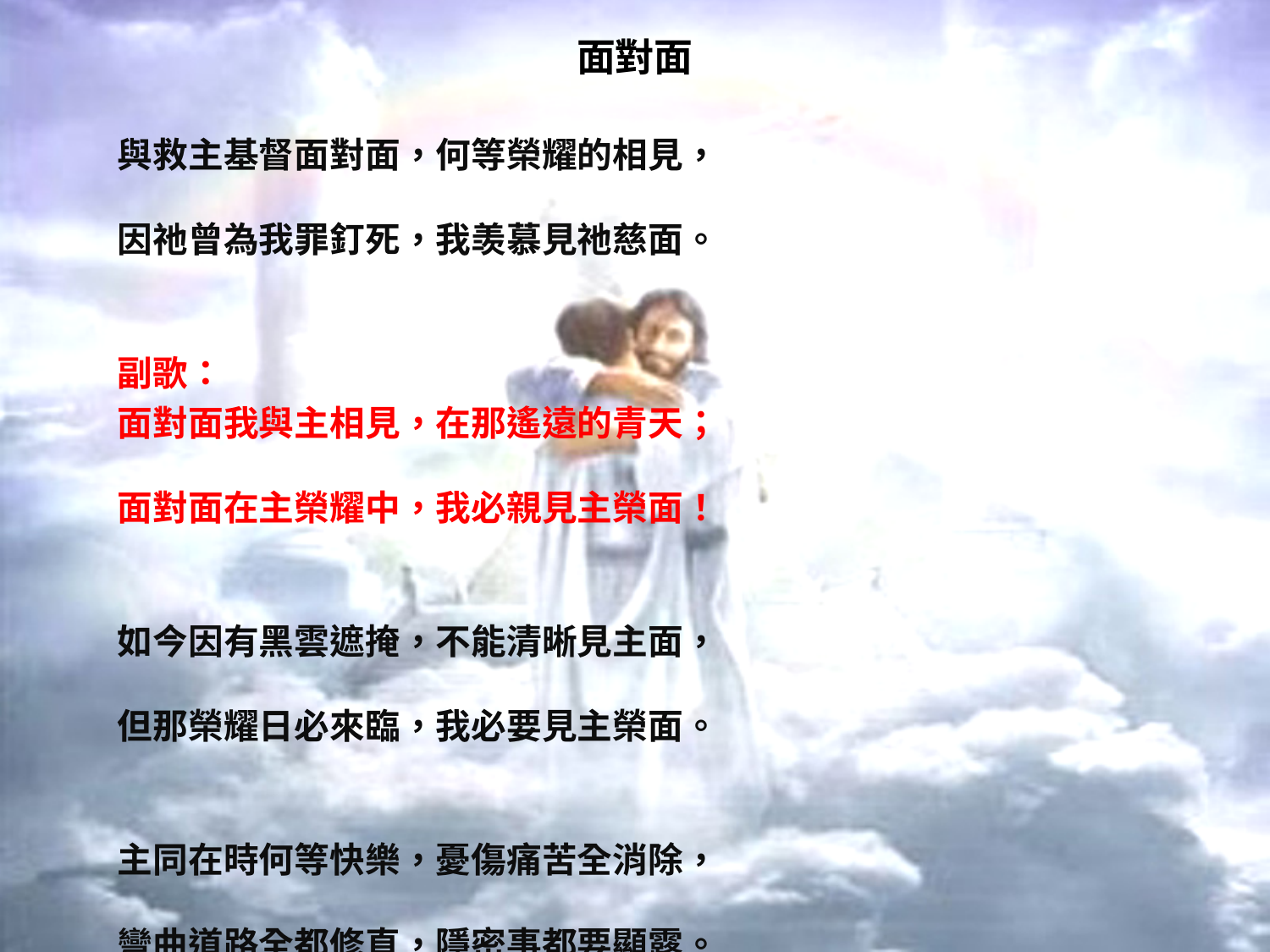

# 面對面
與救主基督面對面，何等榮耀的相見，
因祂曾為我罪釘死，我羡慕見祂慈面。
副歌：
面對面我與主相見，在那遙遠的青天；
面對面在主榮耀中，我必親見主榮面！
如今因有黑雲遮掩，不能清晰見主面，
但那榮耀日必來臨，我必要見主榮面。
主同在時何等快樂，憂傷痛苦全消除，
彎曲道路全都修直，隱密事都要顯露。
面對面有福的良辰，面對面萬事知清，
面對面見我救贖主，祂的愛何等豐盛。